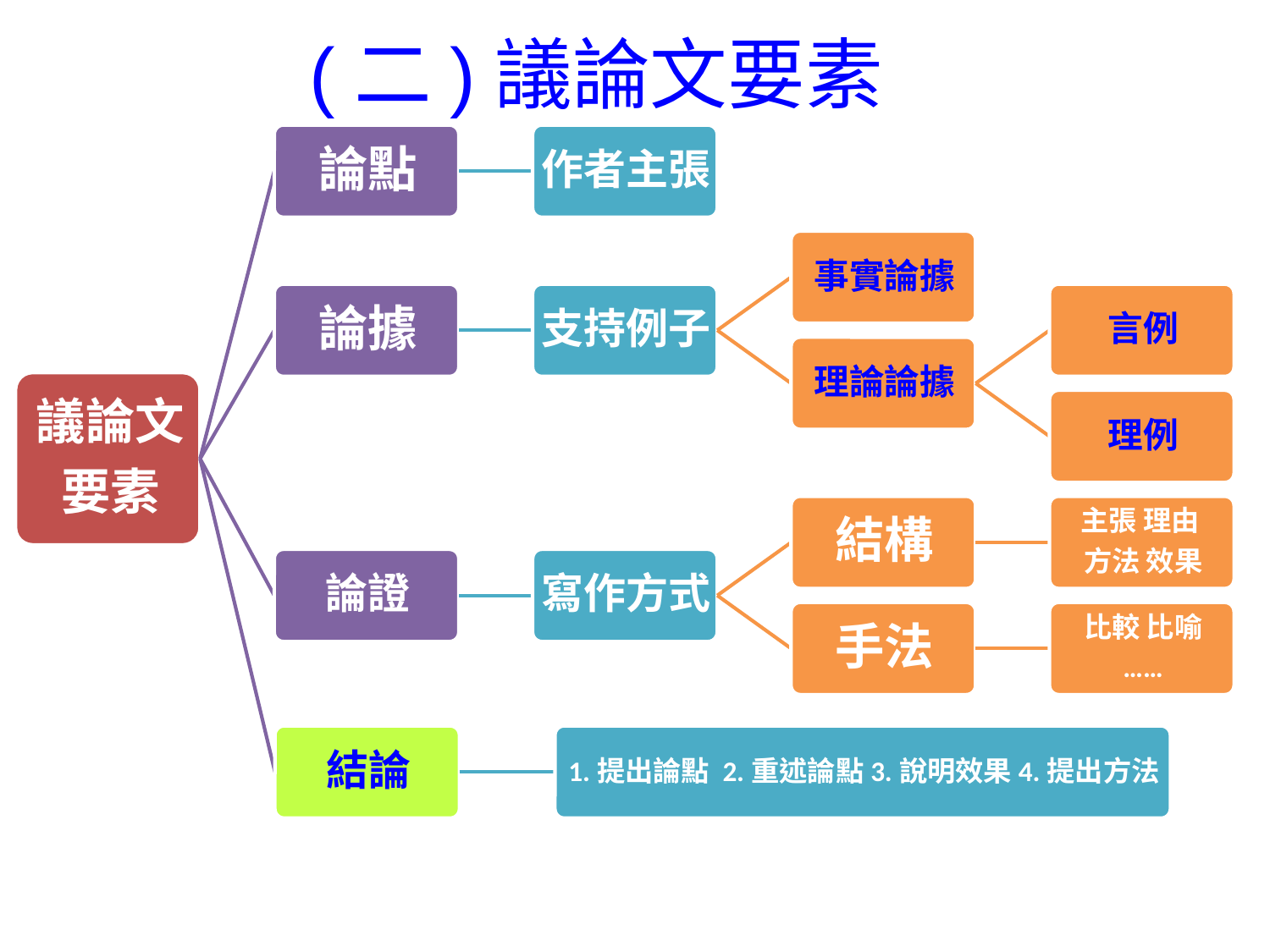

議論文
要素

論點

作者主張

論據

支持例子

事實論據

理論論據

言例

理例

論證

寫作方式

結構

主張 理由
方法 效果

手法

比較 比喻
……

結論

1.提出論點 2.重述論點3.說明效果4.提出方法
(二)議論文要素